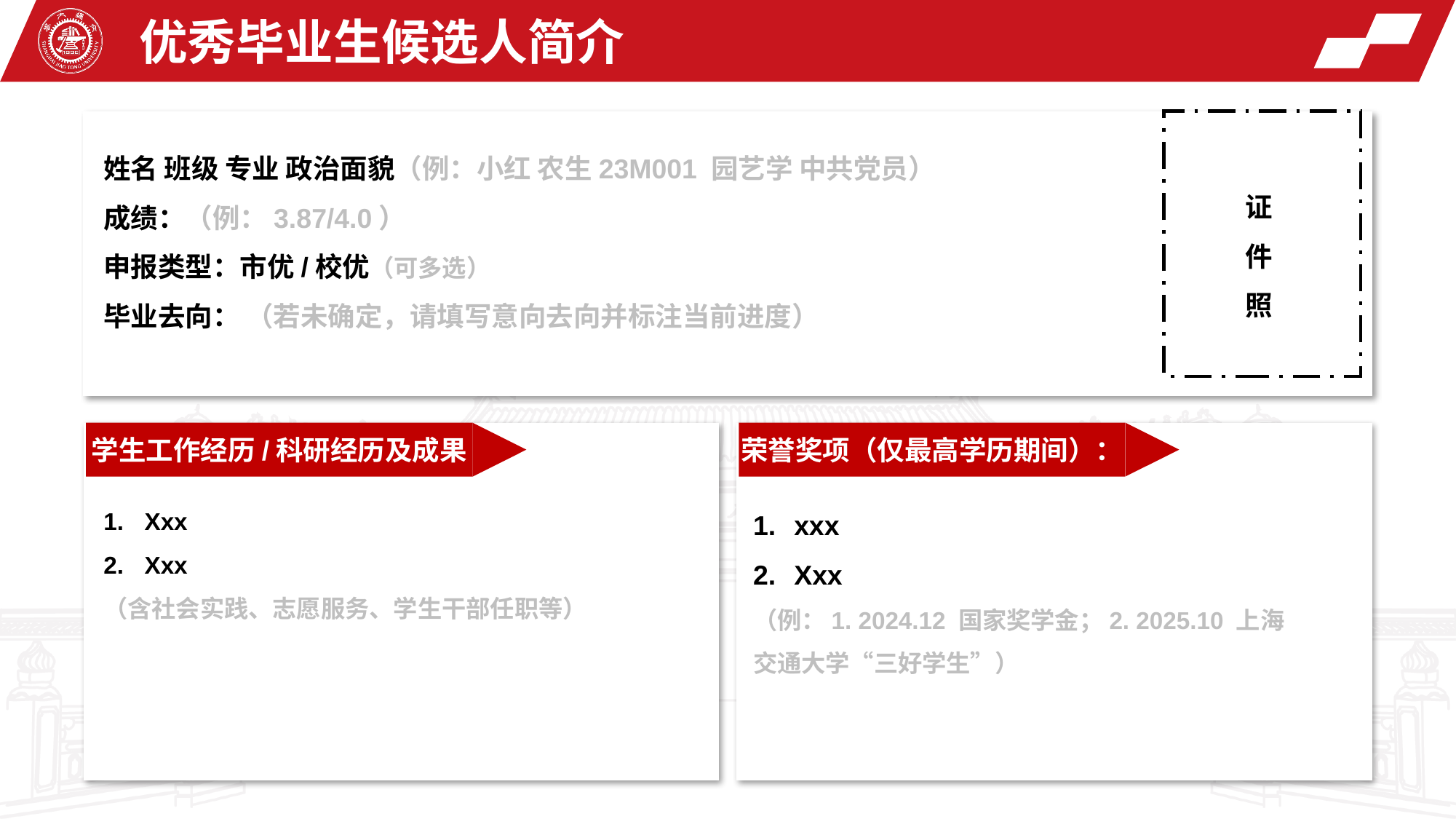

优秀毕业生候选人简介

姓名 班级 专业 政治面貌（例：小红 农生23M001 园艺学 中共党员）
成绩：（例：3.87/4.0）
申报类型：市优/校优（可多选）
毕业去向： （若未确定，请填写意向去向并标注当前进度）
证件照
荣誉奖项（仅最高学历期间）：

学生工作经历/科研经历及成果

Xxx
Xxx
（含社会实践、志愿服务、学生干部任职等）
xxx
Xxx
（例：1. 2024.12 国家奖学金；2. 2025.10 上海交通大学“三好学生”）